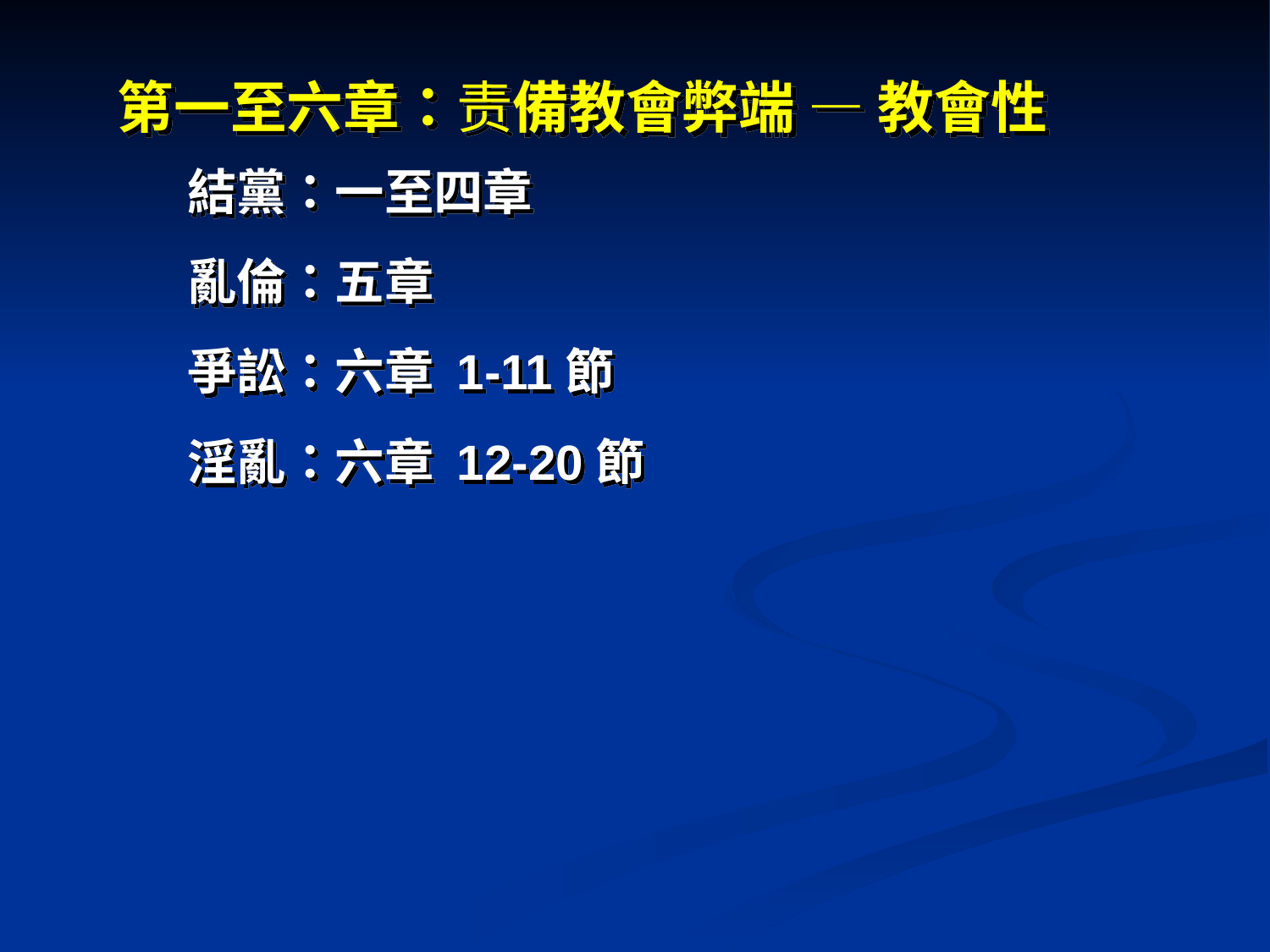

第一至六章：责備教會弊端 — 教會性
結黨：一至四章
亂倫：五章
爭訟：六章 1-11節
淫亂：六章 12-20節